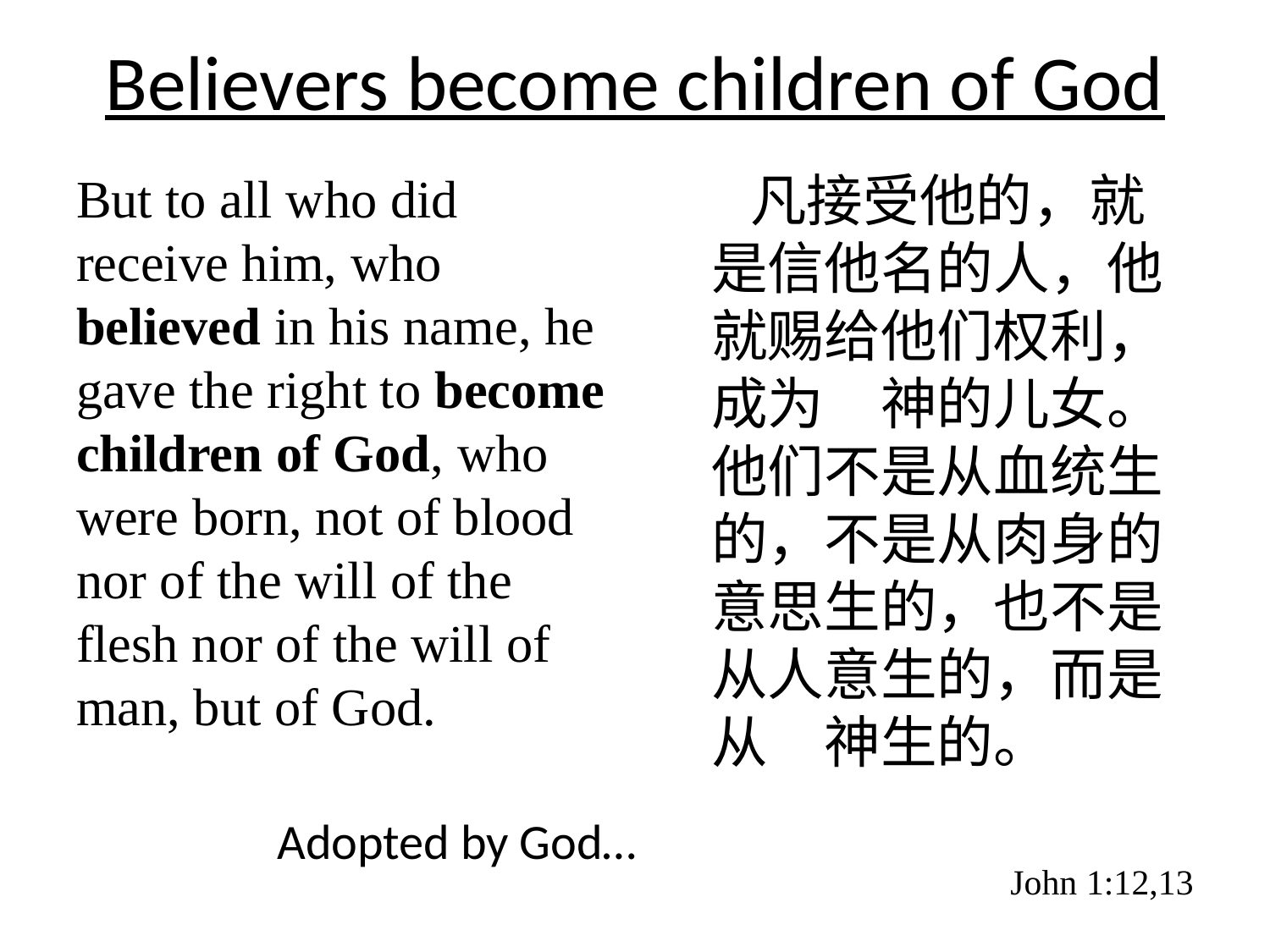

# Believers become children of God
But to all who did receive him, who believed in his name, he gave the right to become children of God, who were born, not of blood nor of the will of the flesh nor of the will of man, but of God.
  凡接受他的，就是信他名的人，他就赐给他们权利，成为　神的儿女。 他们不是从血统生的，不是从肉身的意思生的，也不是从人意生的，而是从　神生的。

John 1:12,13
Adopted by God…